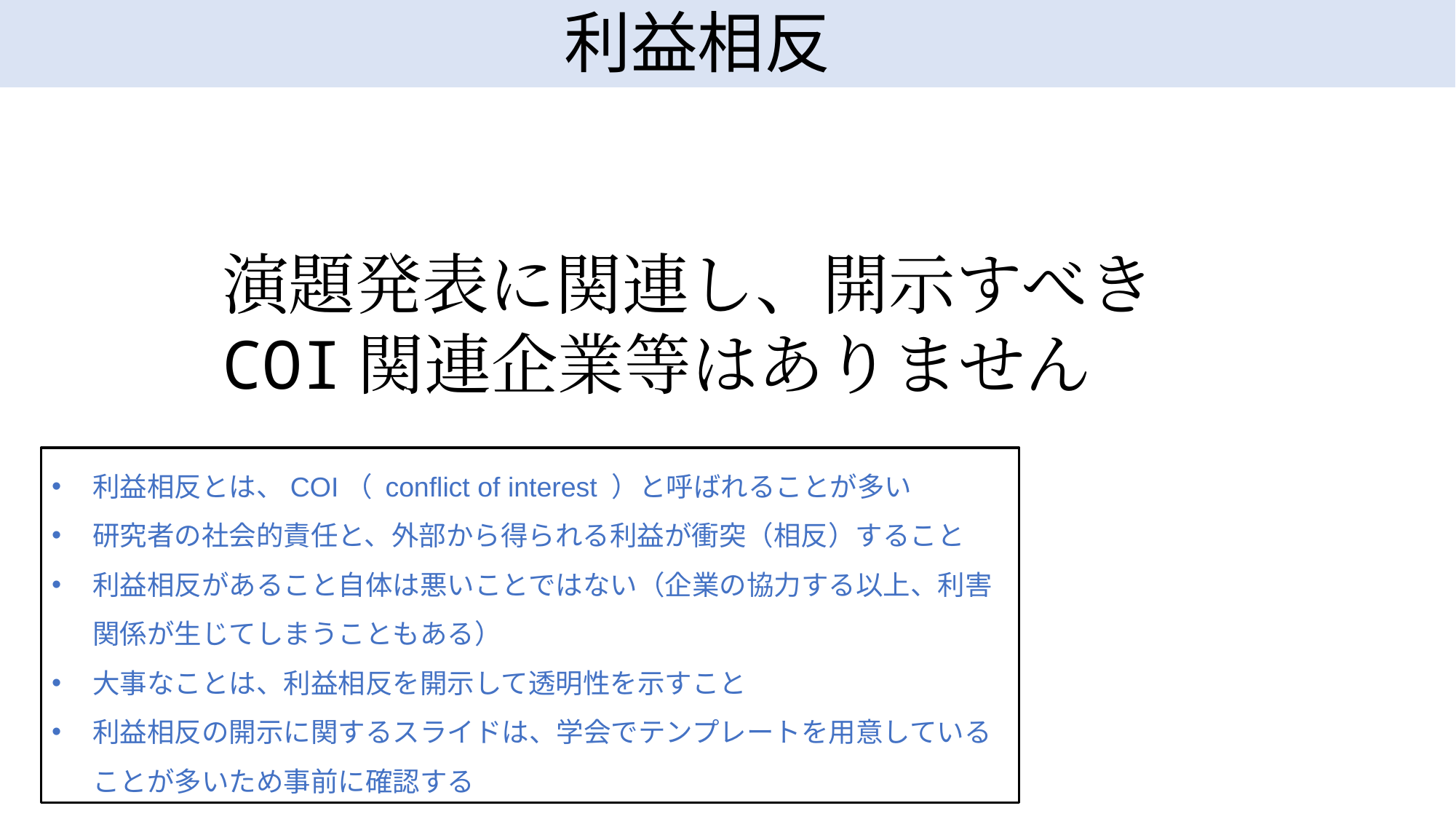

利益相反

演題発表に関連し、開示すべきCOI関連企業等はありません
利益相反とは、COI（ conflict of interest ）と呼ばれることが多い
研究者の社会的責任と、外部から得られる利益が衝突（相反）すること
利益相反があること自体は悪いことではない（企業の協力する以上、利害関係が生じてしまうこともある）
大事なことは、利益相反を開示して透明性を示すこと
利益相反の開示に関するスライドは、学会でテンプレートを用意していることが多いため事前に確認する